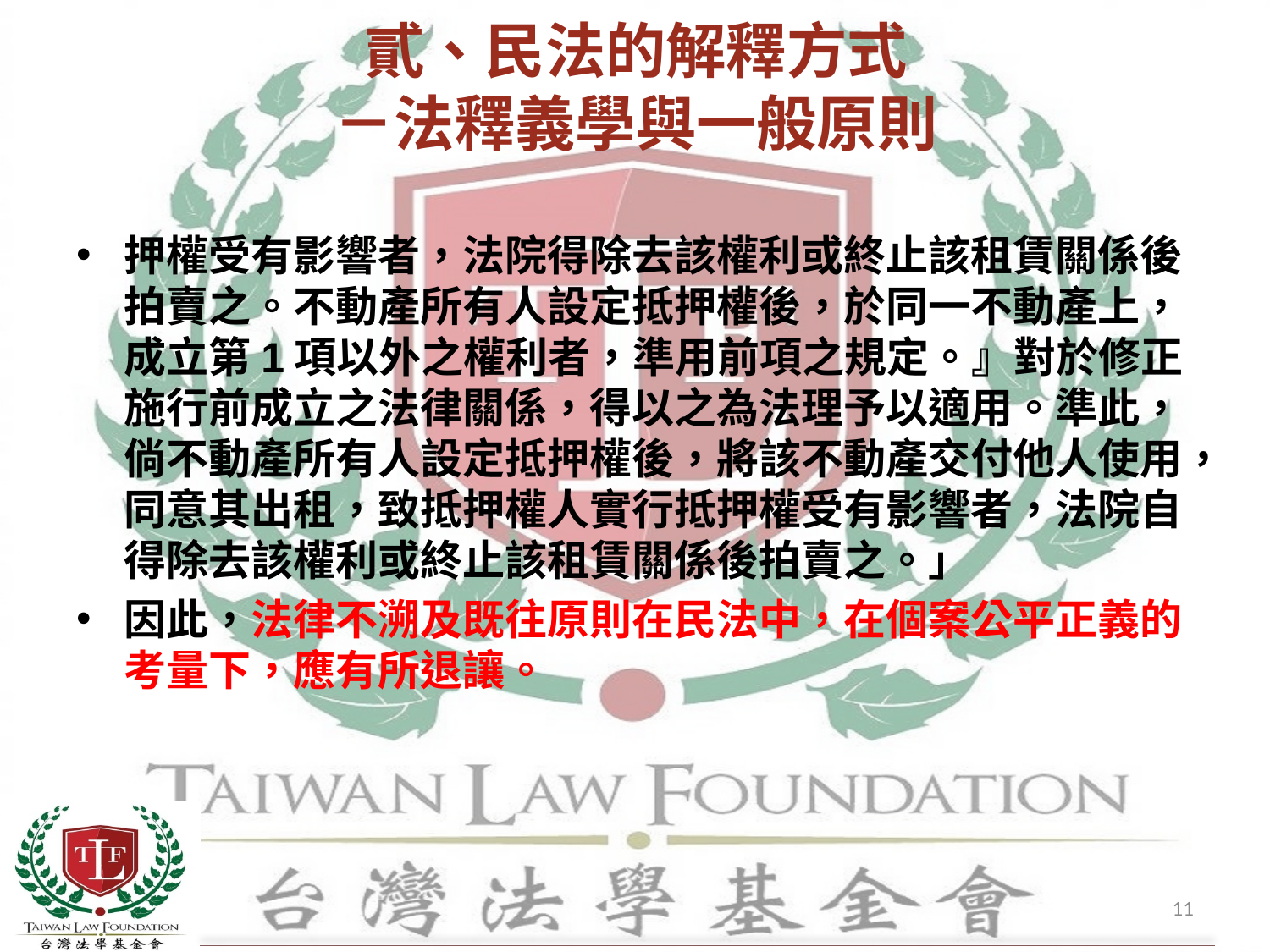

# 貳、民法的解釋方式 －法釋義學與一般原則
押權受有影響者，法院得除去該權利或終止該租賃關係後拍賣之。不動產所有人設定抵押權後，於同一不動產上，成立第1項以外之權利者，準用前項之規定。』對於修正施行前成立之法律關係，得以之為法理予以適用。準此，倘不動產所有人設定抵押權後，將該不動產交付他人使用，同意其出租，致抵押權人實行抵押權受有影響者，法院自得除去該權利或終止該租賃關係後拍賣之。」
因此，法律不溯及既往原則在民法中，在個案公平正義的考量下，應有所退讓。

11